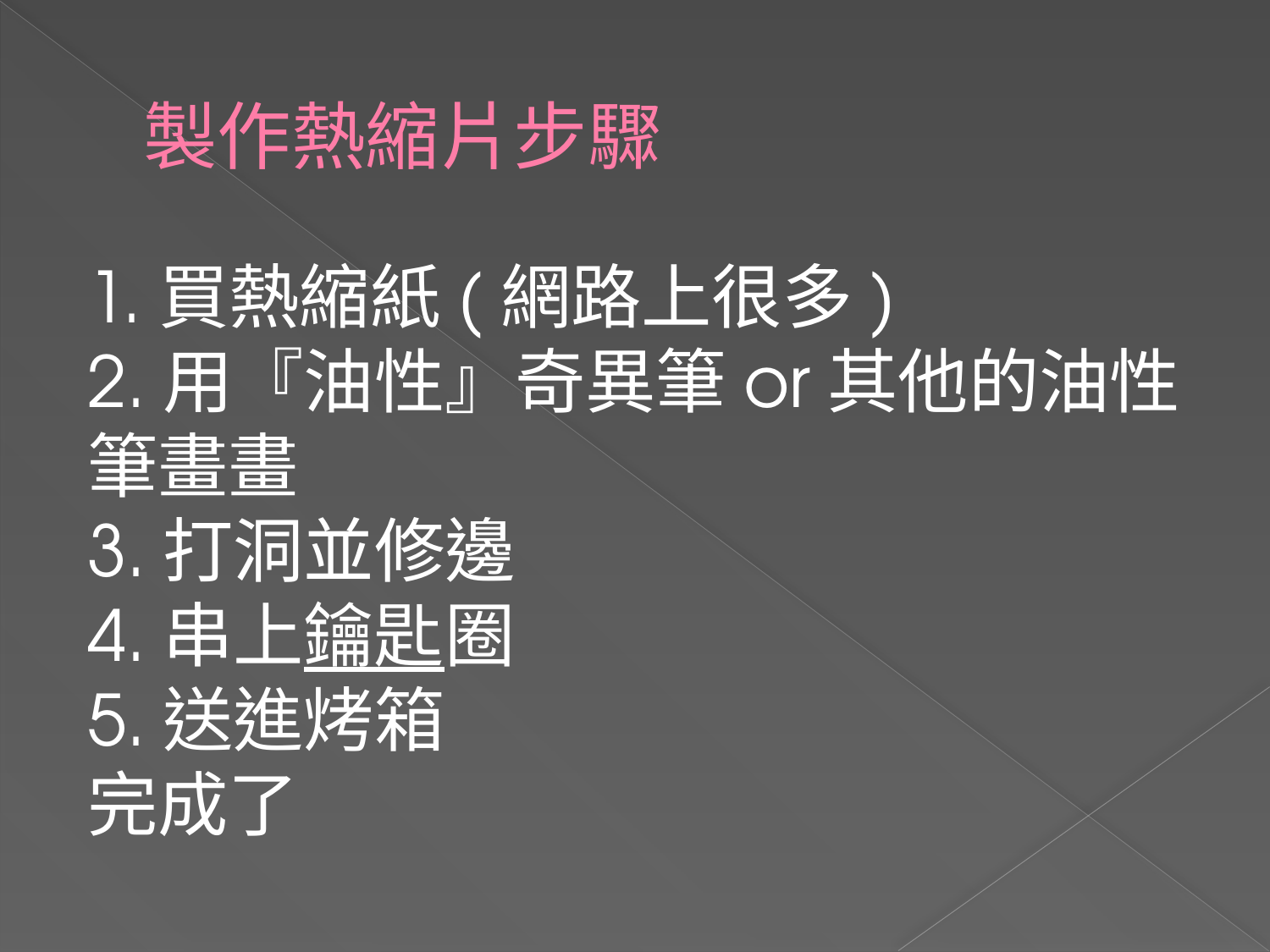

# 製作熱縮片步驟
1.買熱縮紙(網路上很多)
2.用『油性』奇異筆or其他的油性筆畫畫
3.打洞並修邊
4.串上鑰匙圈
5.送進烤箱
完成了